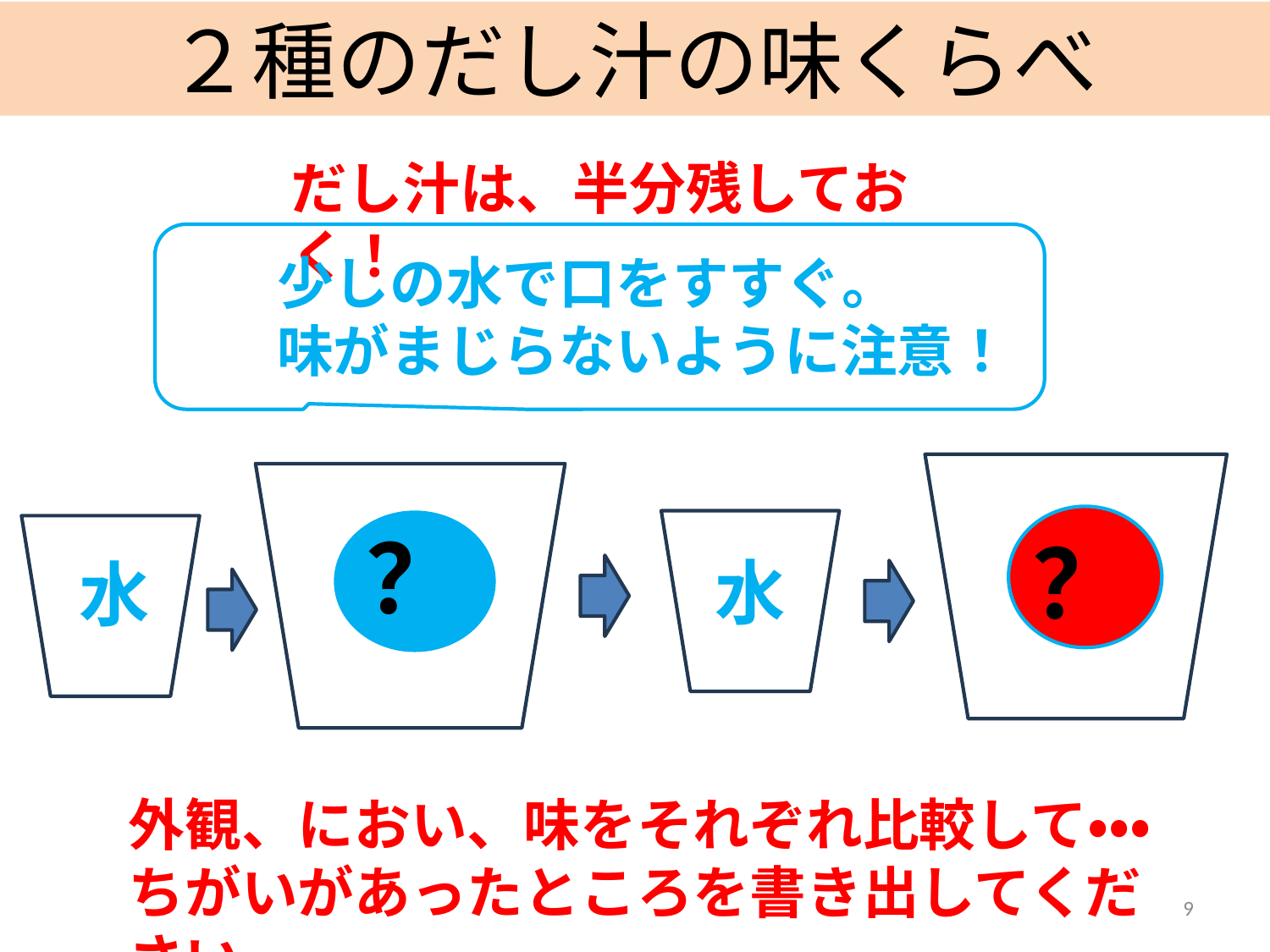

２種のだし汁の味くらべ
だし汁は、半分残しておく！

少しの水で口をすすぐ。
味がまじらないように注意！

？

？
水
水

外観、におい、味をそれぞれ比較して・・・
ちがいがあったところを書き出してください。
9